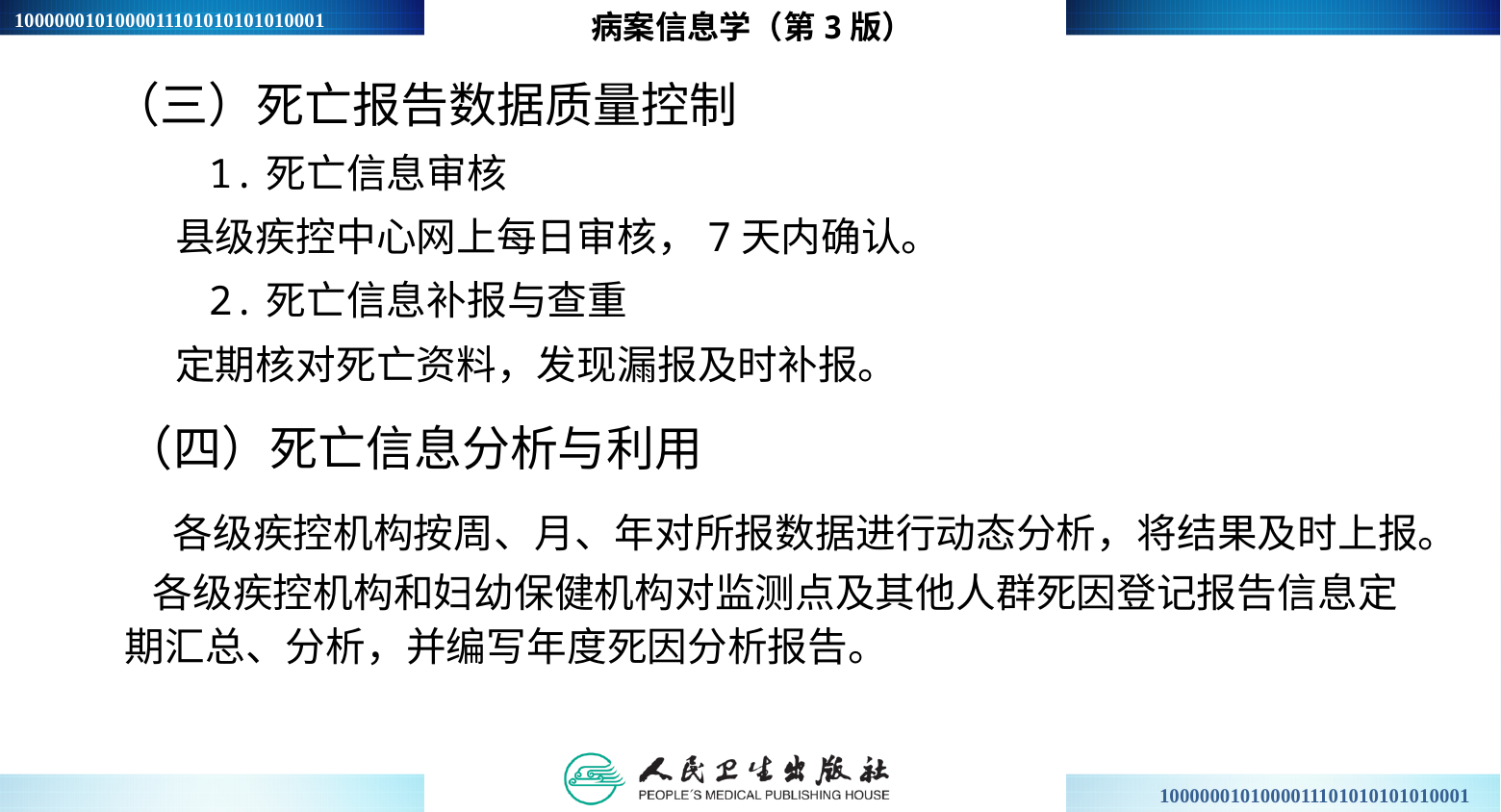

病案信息学（第3版）
（三）死亡报告数据质量控制
    1.死亡信息审核
      县级疾控中心网上每日审核，7天内确认。
    2.死亡信息补报与查重
      定期核对死亡资料，发现漏报及时补报。
（四）死亡信息分析与利用
   各级疾控机构按周、月、年对所报数据进行动态分析，将结果及时上报。
  各级疾控机构和妇幼保健机构对监测点及其他人群死因登记报告信息定
期汇总、分析，并编写年度死因分析报告。